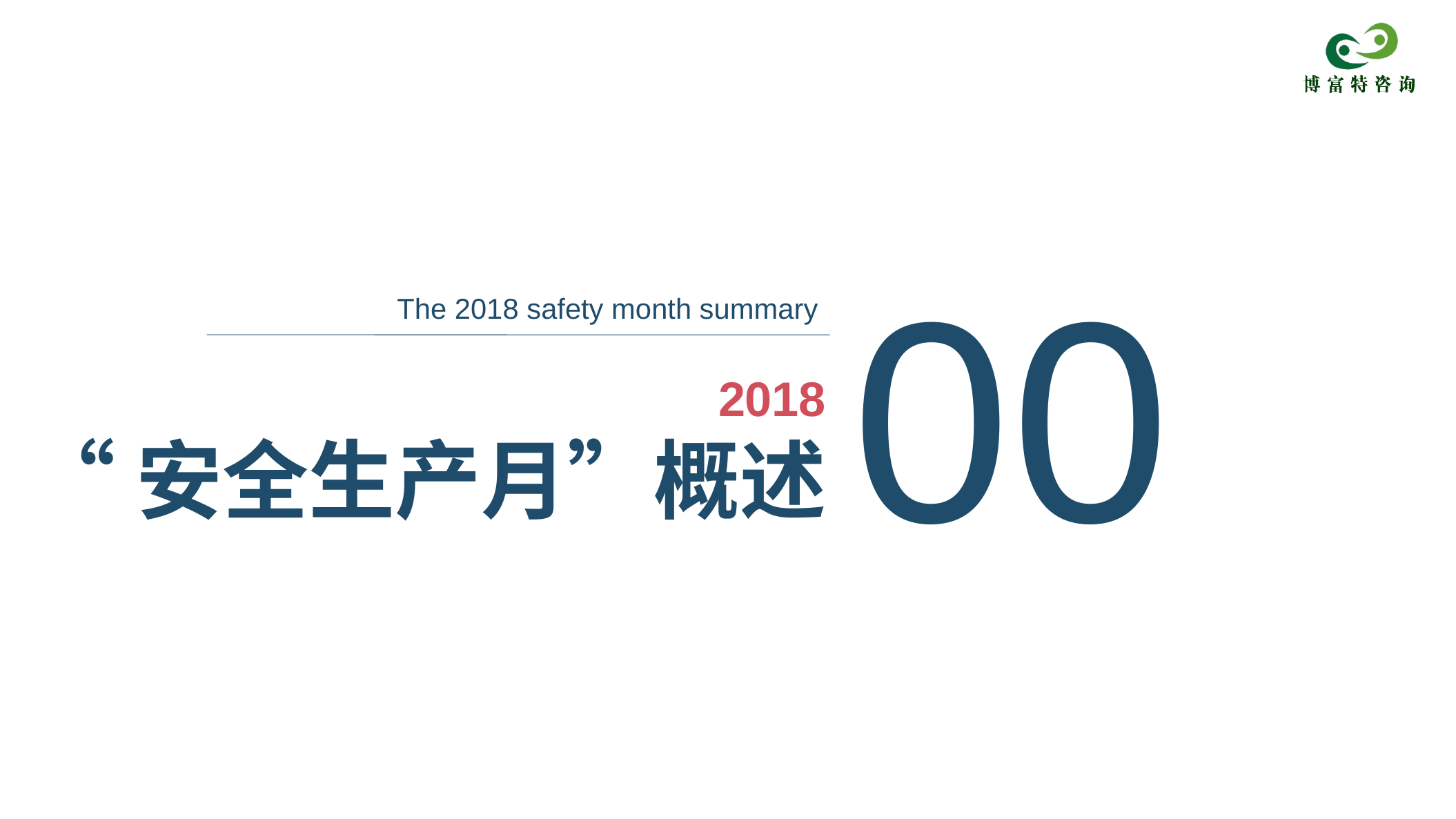

00
The 2018 safety month summary

2018
“安全生产月”概述